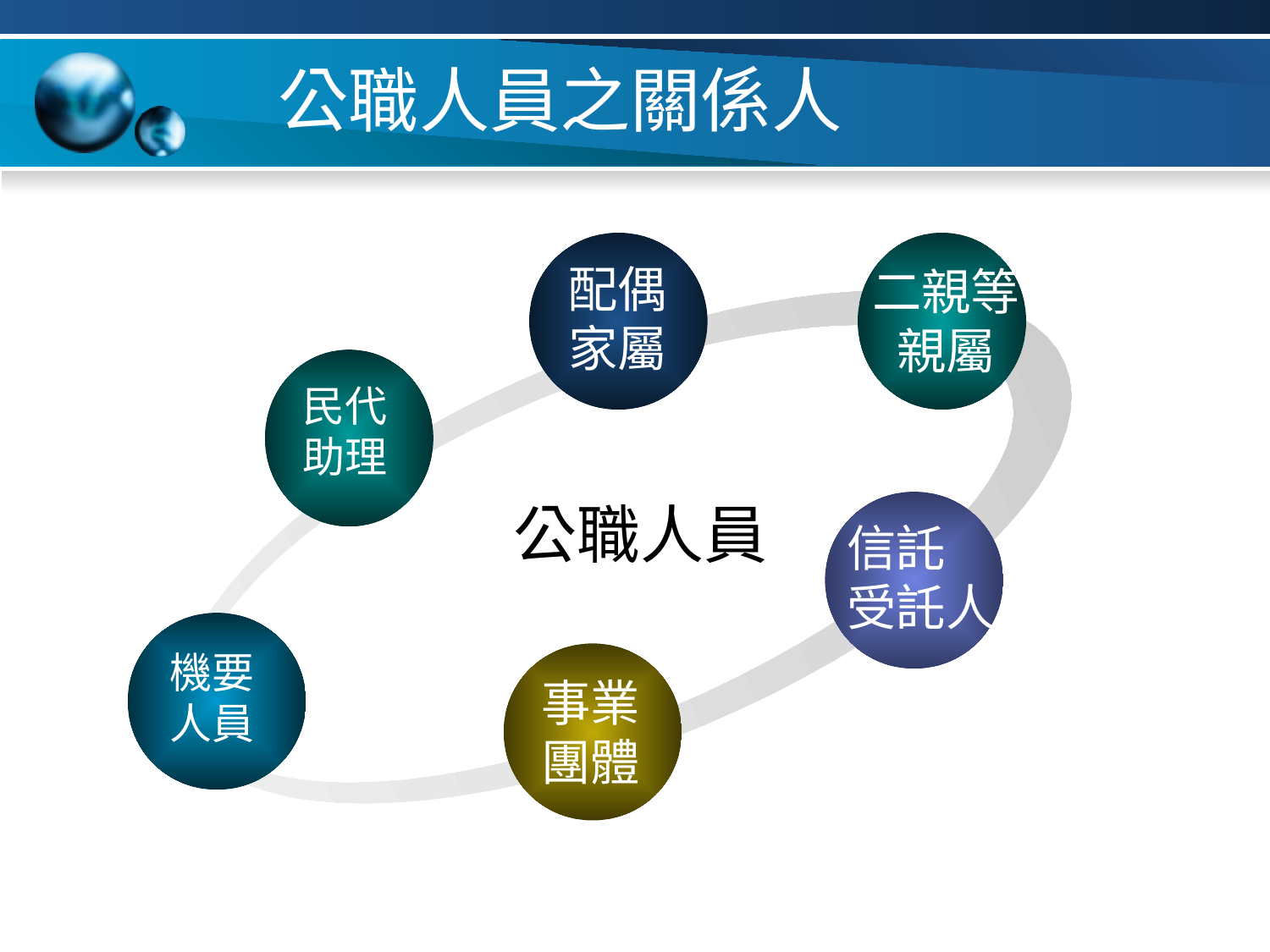

# 公職人員之關係人

配偶
家屬
二親等
親屬

民代
助理
公職人員

信託
受託人

機要
人員

事業
團體